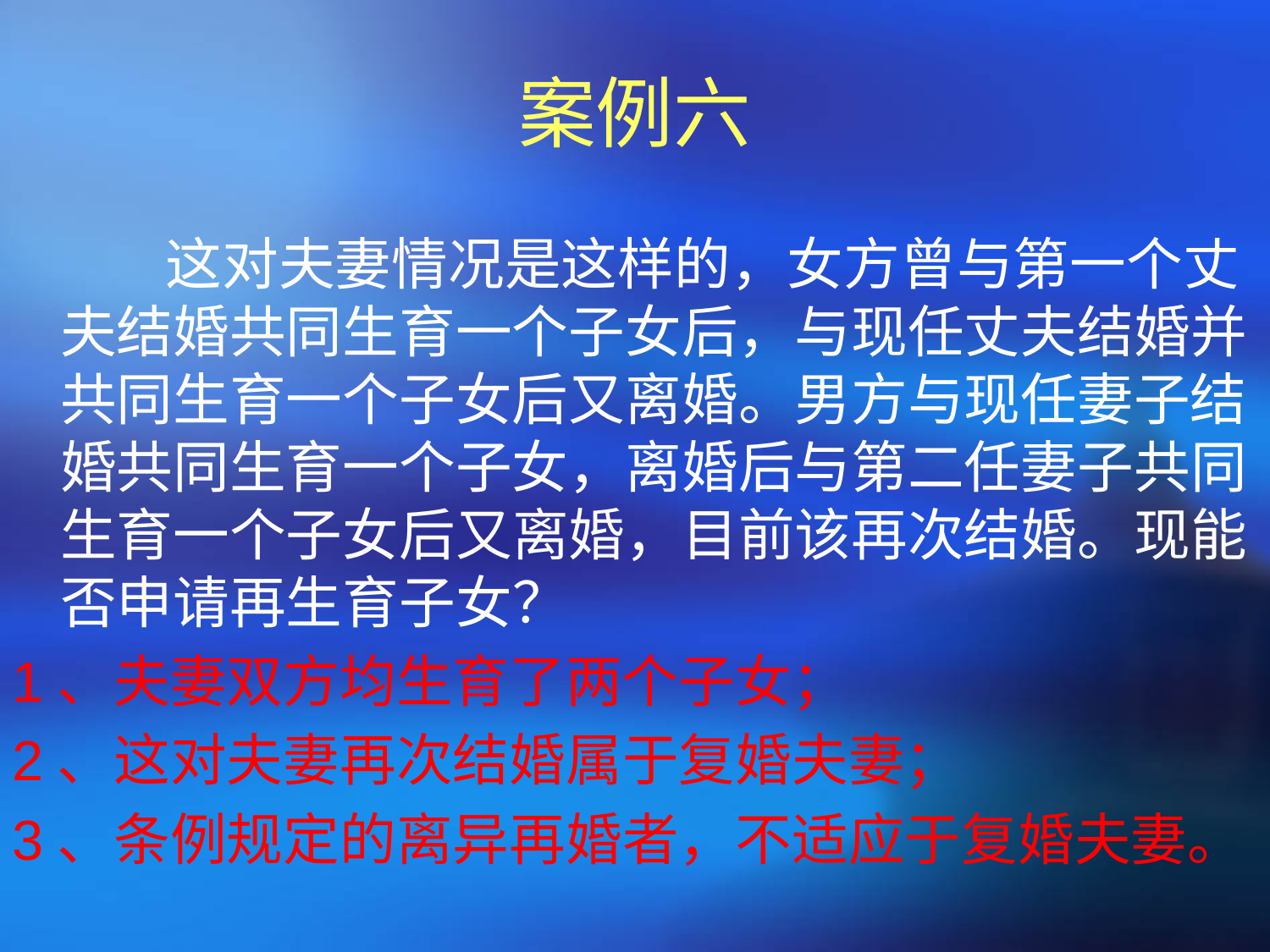

# 案例六
           这对夫妻情况是这样的，女方曾与第一个丈夫结婚共同生育一个子女后，与现任丈夫结婚并共同生育一个子女后又离婚。男方与现任妻子结婚共同生育一个子女，离婚后与第二任妻子共同生育一个子女后又离婚，目前该再次结婚。现能否申请再生育子女？
1、夫妻双方均生育了两个子女；
2、这对夫妻再次结婚属于复婚夫妻；
3、条例规定的离异再婚者，不适应于复婚夫妻。